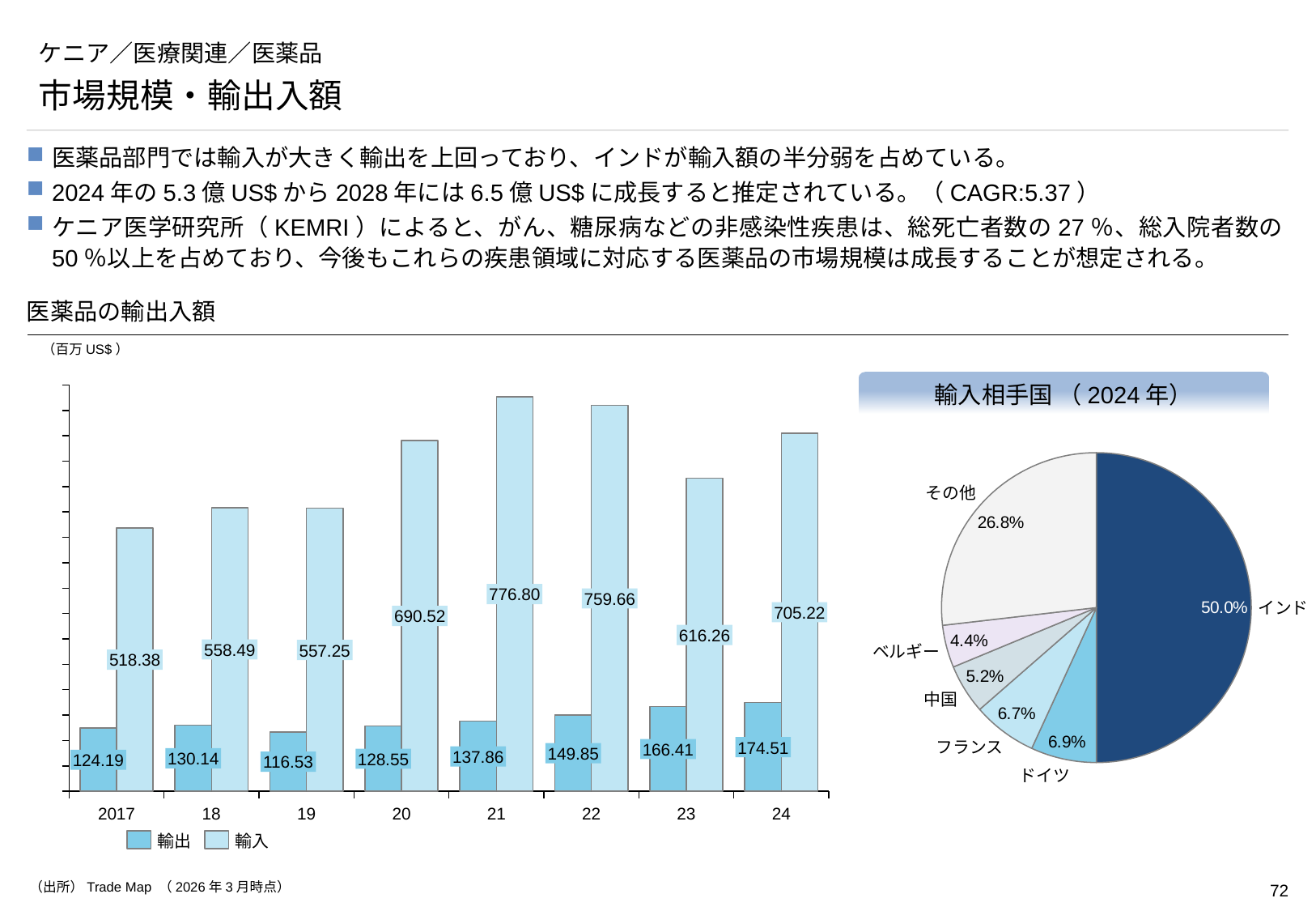

# ケニア／医療関連／医薬品
市場規模・輸出入額
医薬品部門では輸入が大きく輸出を上回っており、インドが輸入額の半分弱を占めている。
2024年の5.3億US$から2028年には6.5億US$に成長すると推定されている。（CAGR:5.37）
ケニア医学研究所（KEMRI）によると、がん、糖尿病などの非感染性疾患は、総死亡者数の27％、総入院者数の50％以上を占めており、今後もこれらの疾患領域に対応する医薬品の市場規模は成長することが想定される。
医薬品の輸出入額
（百万US$）
輸入相手国 （2024年）

### Chart

| Category |  |  |
|---|---|---|

### Chart

| Category |  |
|---|---|
その他
776.80
759.66
インド
705.22
690.52
616.26
558.49
557.25
ベルギー
518.38
中国
フランス
174.51
166.41
149.85
137.86
130.14
128.55
124.19
116.53
ドイツ
2017
18
19
20
21
22
23
24
輸出
輸入

（出所）Trade Map （2026年3月時点）